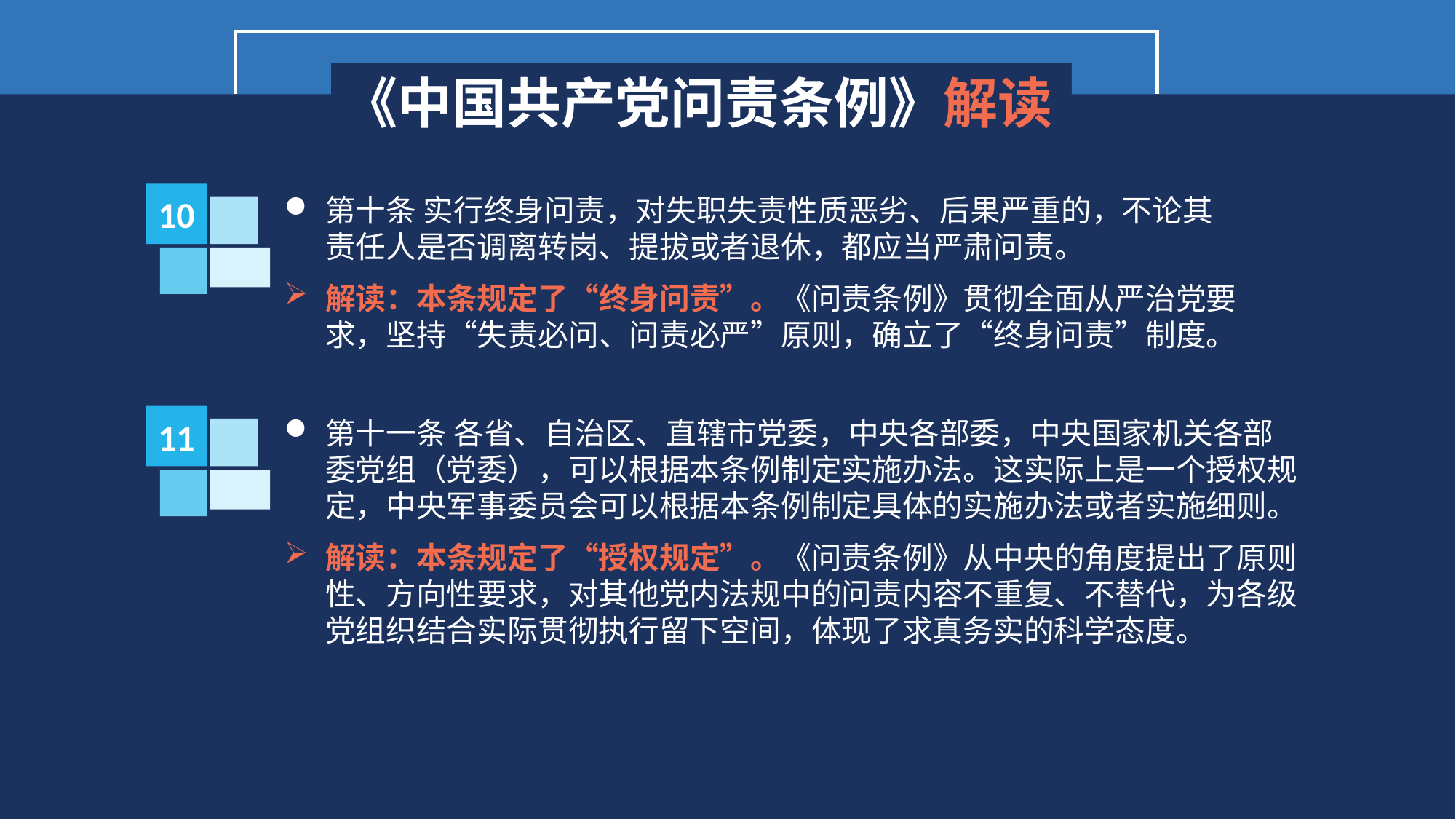

《中国共产党问责条例》解读
10
第十条 实行终身问责，对失职失责性质恶劣、后果严重的，不论其责任人是否调离转岗、提拔或者退休，都应当严肃问责。
解读：本条规定了“终身问责”。《问责条例》贯彻全面从严治党要求，坚持“失责必问、问责必严”原则，确立了“终身问责”制度。

11
第十一条 各省、自治区、直辖市党委，中央各部委，中央国家机关各部委党组（党委），可以根据本条例制定实施办法。这实际上是一个授权规定，中央军事委员会可以根据本条例制定具体的实施办法或者实施细则。
解读：本条规定了“授权规定”。《问责条例》从中央的角度提出了原则性、方向性要求，对其他党内法规中的问责内容不重复、不替代，为各级党组织结合实际贯彻执行留下空间，体现了求真务实的科学态度。